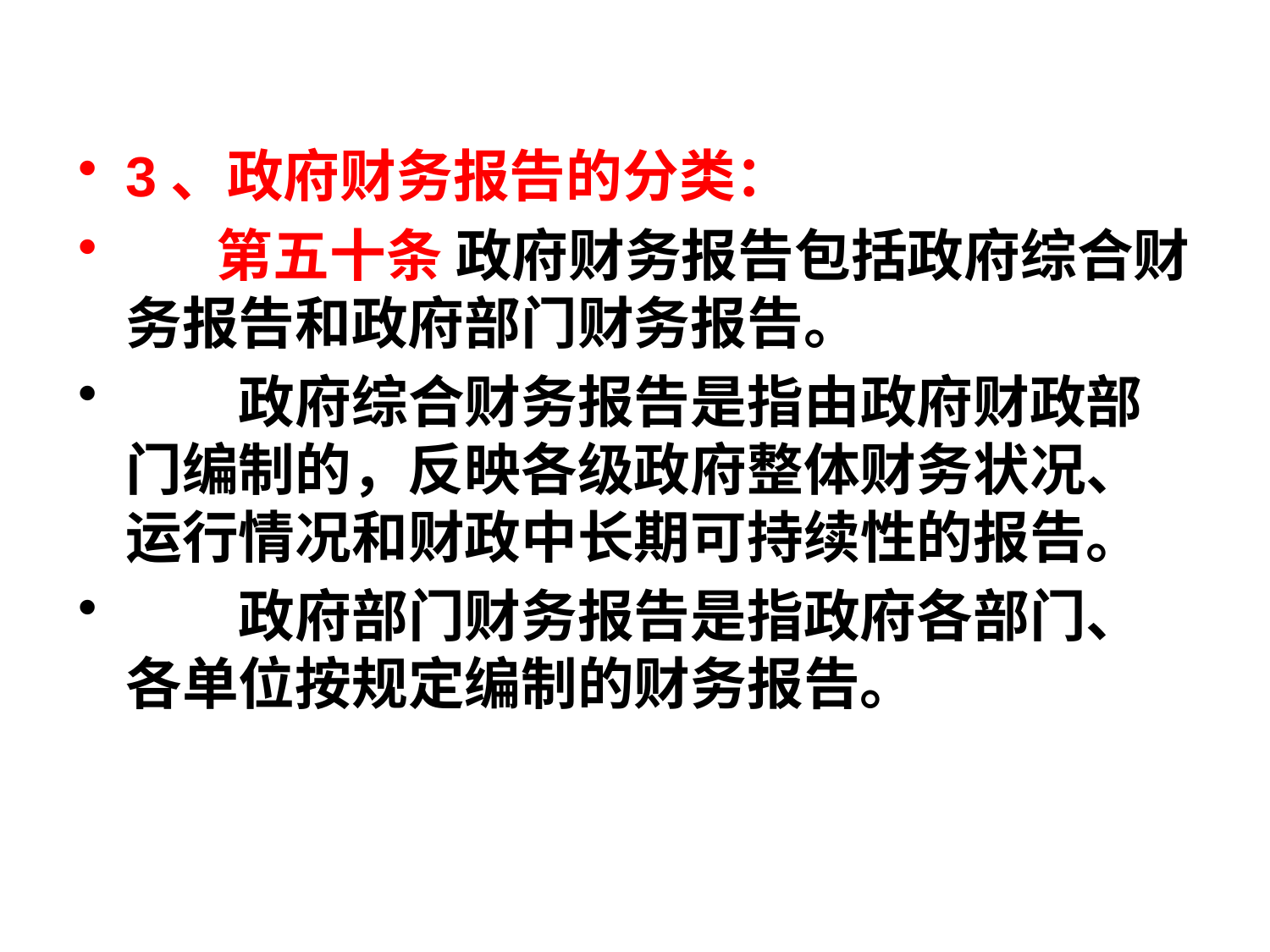

3、政府财务报告的分类：
      第五十条 政府财务报告包括政府综合财务报告和政府部门财务报告。
　　政府综合财务报告是指由政府财政部门编制的，反映各级政府整体财务状况、运行情况和财政中长期可持续性的报告。
　　政府部门财务报告是指政府各部门、各单位按规定编制的财务报告。